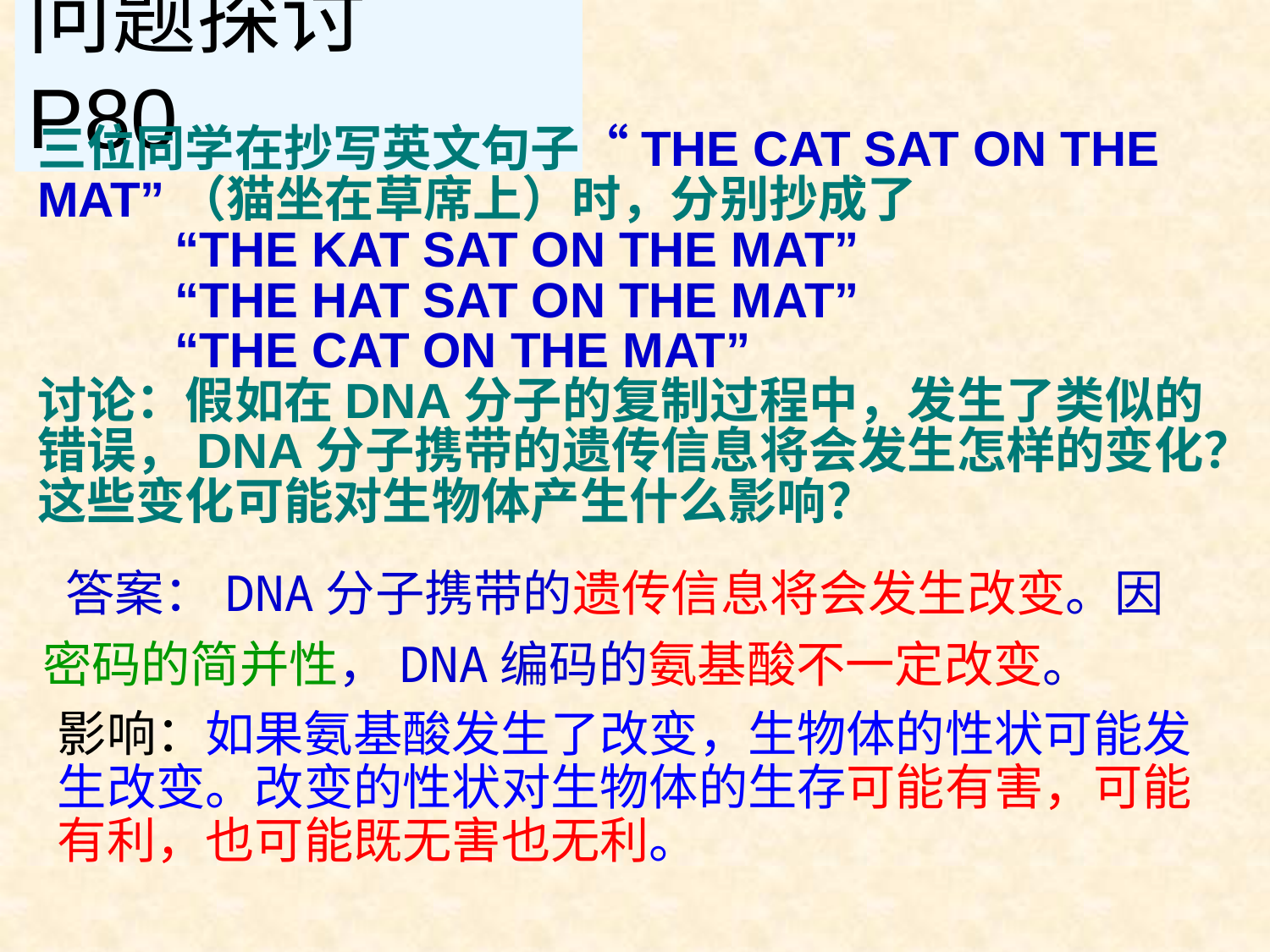

问题探讨  P80
三位同学在抄写英文句子“THE CAT SAT ON THE MAT”（猫坐在草席上）时，分别抄成了
          “THE KAT SAT ON THE MAT”
          “THE HAT SAT ON THE MAT”
          “THE CAT ON THE MAT”
讨论：假如在DNA分子的复制过程中，发生了类似的错误，DNA分子携带的遗传信息将会发生怎样的变化？这些变化可能对生物体产生什么影响？
 答案：DNA分子携带的遗传信息将会发生改变。因密码的简并性，DNA编码的氨基酸不一定改变。
影响：如果氨基酸发生了改变，生物体的性状可能发生改变。改变的性状对生物体的生存可能有害，可能有利，也可能既无害也无利。